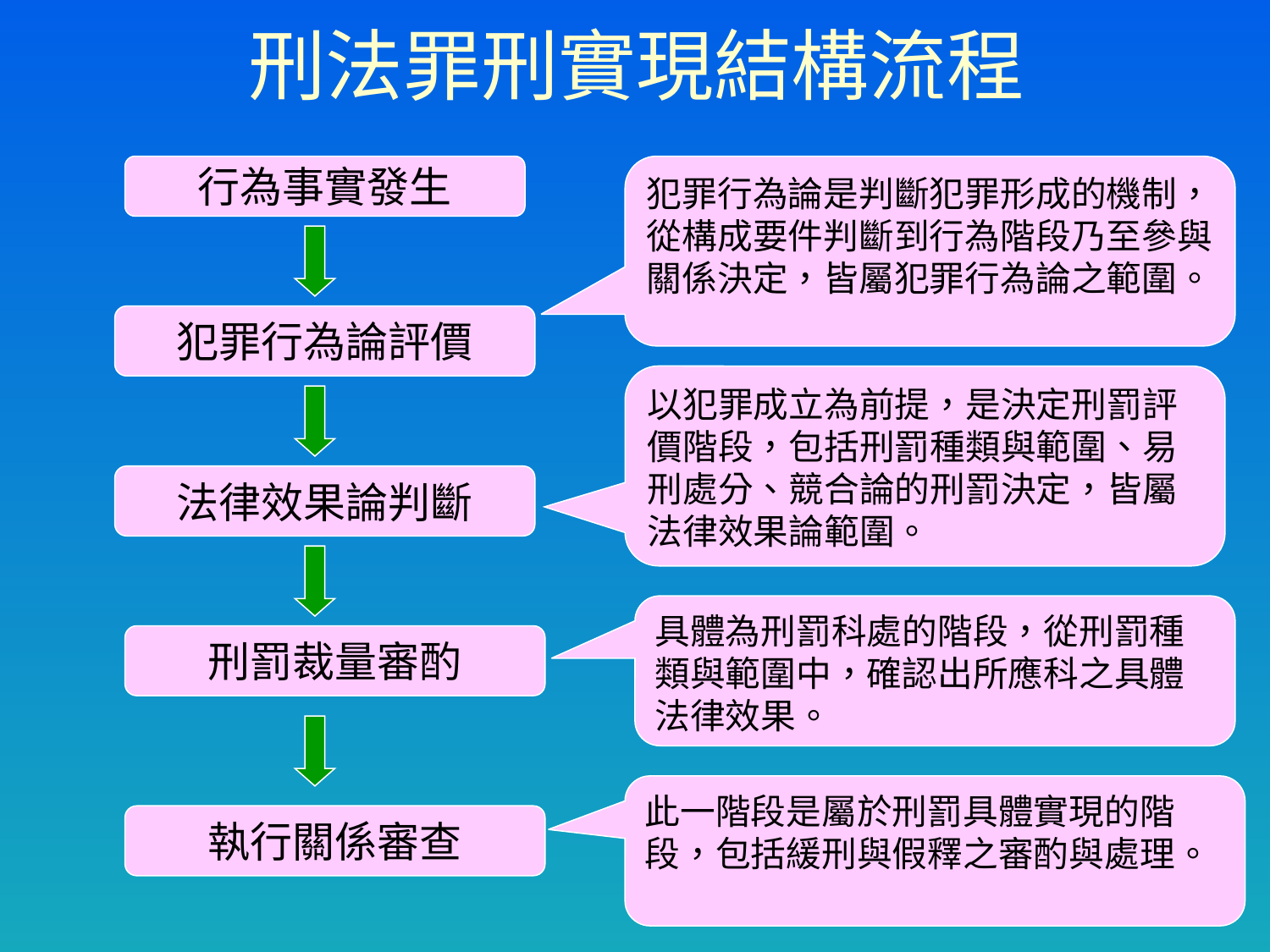

# 刑法罪刑實現結構流程
行為事實發生
犯罪行為論是判斷犯罪形成的機制，從構成要件判斷到行為階段乃至參與關係決定，皆屬犯罪行為論之範圍。

犯罪行為論評價
以犯罪成立為前提，是決定刑罰評價階段，包括刑罰種類與範圍、易刑處分、競合論的刑罰決定，皆屬法律效果論範圍。

法律效果論判斷

具體為刑罰科處的階段，從刑罰種類與範圍中，確認出所應科之具體法律效果。
刑罰裁量審酌

此一階段是屬於刑罰具體實現的階段，包括緩刑與假釋之審酌與處理。
執行關係審查